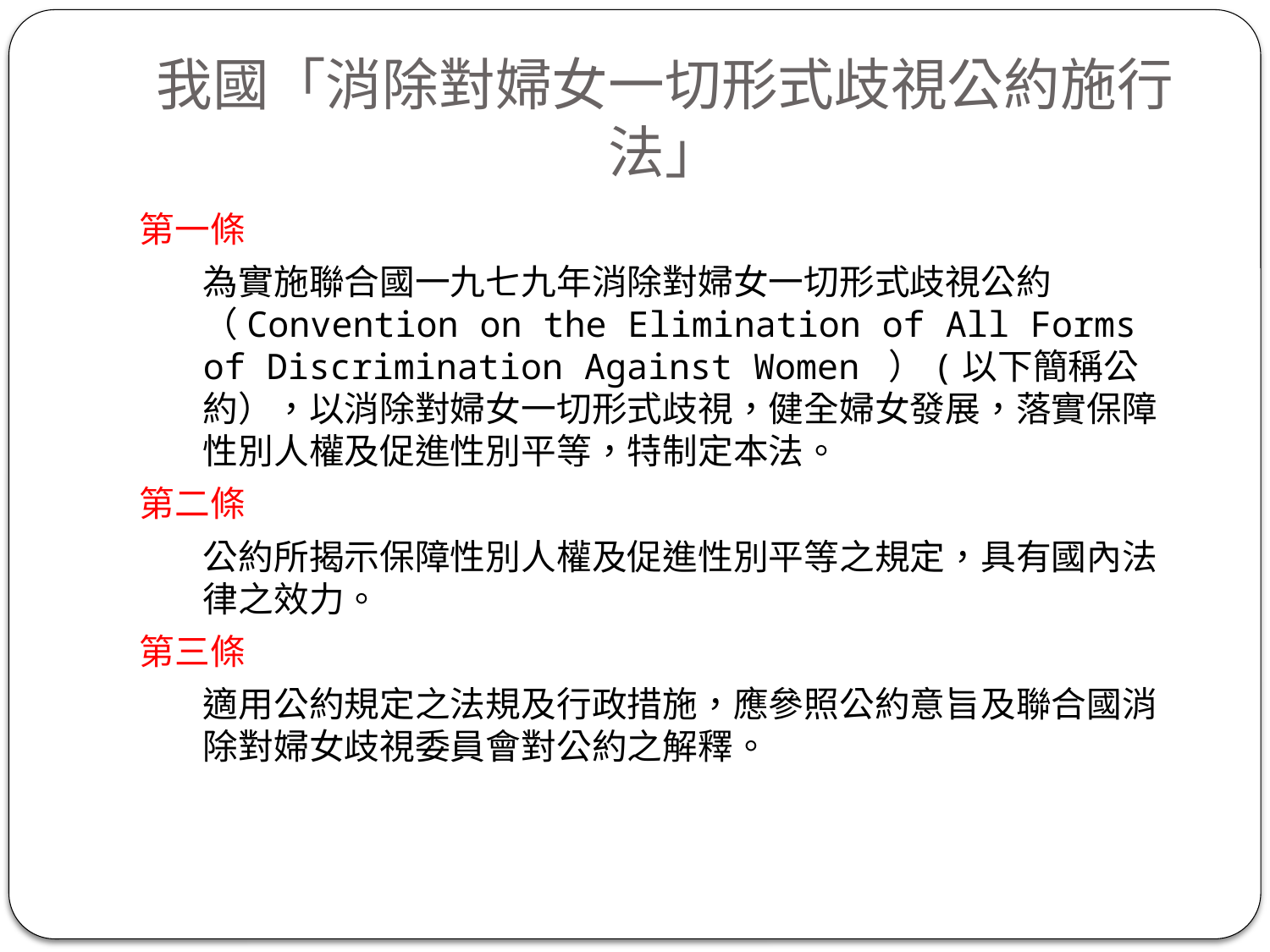

# 我國「消除對婦女一切形式歧視公約施行法」
第一條
為實施聯合國一九七九年消除對婦女一切形式歧視公約（Convention on the Elimination of All Forms of Discrimination Against Women ）(以下簡稱公約），以消除對婦女一切形式歧視，健全婦女發展，落實保障性別人權及促進性別平等，特制定本法。
第二條
公約所揭示保障性別人權及促進性別平等之規定，具有國內法律之效力。
第三條
適用公約規定之法規及行政措施，應參照公約意旨及聯合國消除對婦女歧視委員會對公約之解釋。